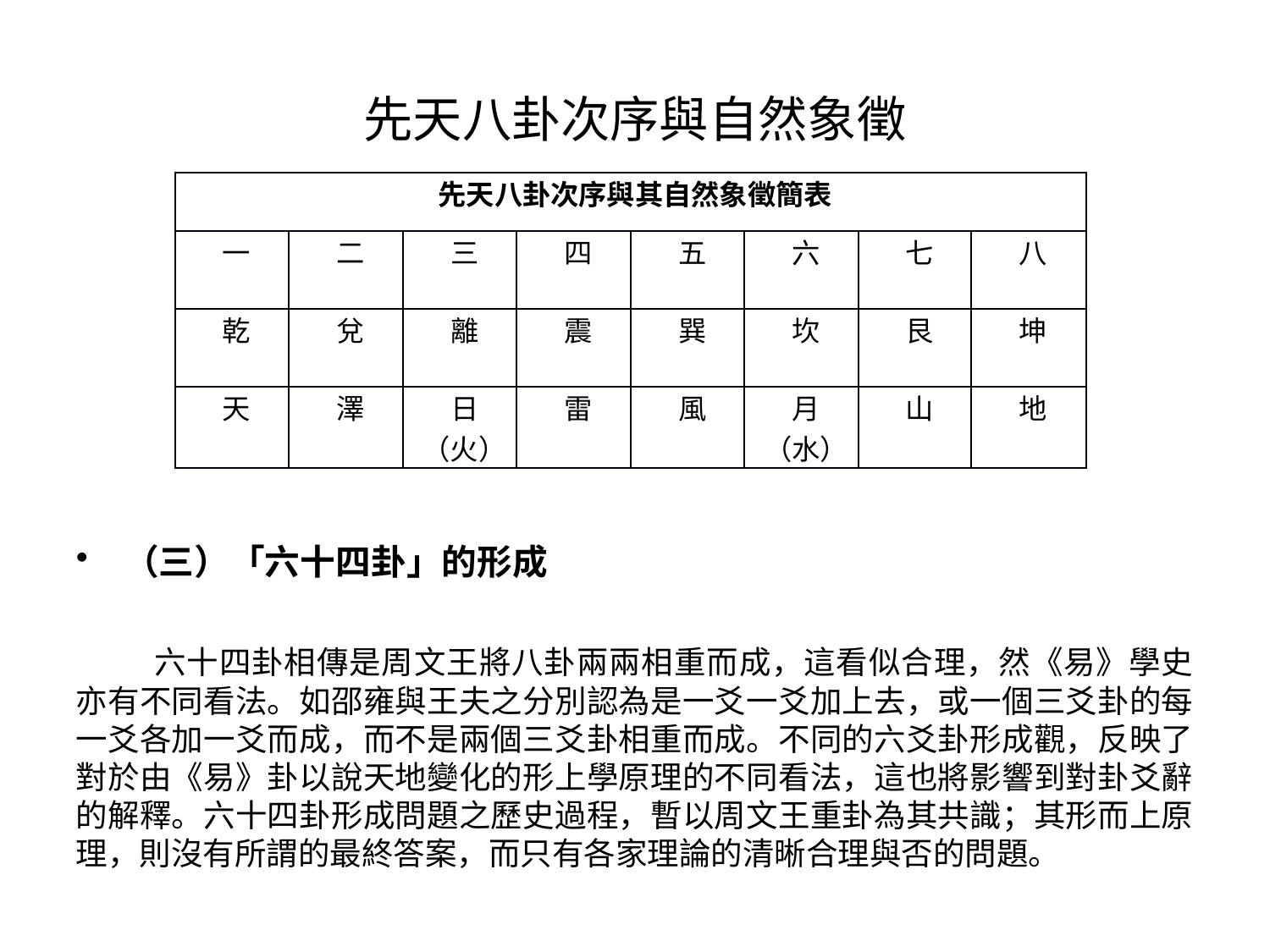

# 先天八卦次序與自然象徵
| 先天八卦次序與其自然象徵簡表 |  |  |  |  |  |  |  |
| --- | --- | --- | --- | --- | --- | --- | --- |
| 一 | 二 | 三 | 四 | 五 | 六 | 七 | 八 |
| 乾 | 兌 | 離 | 震 | 巽 | 坎 | 艮 | 坤 |
| 天 | 澤 | 日（火） | 雷 | 風 | 月（水） | 山 | 地 |

（三）「六十四卦」的形成

        六十四卦相傳是周文王將八卦兩兩相重而成，這看似合理，然《易》學史亦有不同看法。如邵雍與王夫之分別認為是一爻一爻加上去，或一個三爻卦的每一爻各加一爻而成，而不是兩個三爻卦相重而成。不同的六爻卦形成觀，反映了對於由《易》卦以說天地變化的形上學原理的不同看法，這也將影響到對卦爻辭的解釋。六十四卦形成問題之歷史過程，暫以周文王重卦為其共識；其形而上原理，則沒有所謂的最終答案，而只有各家理論的清晰合理與否的問題。